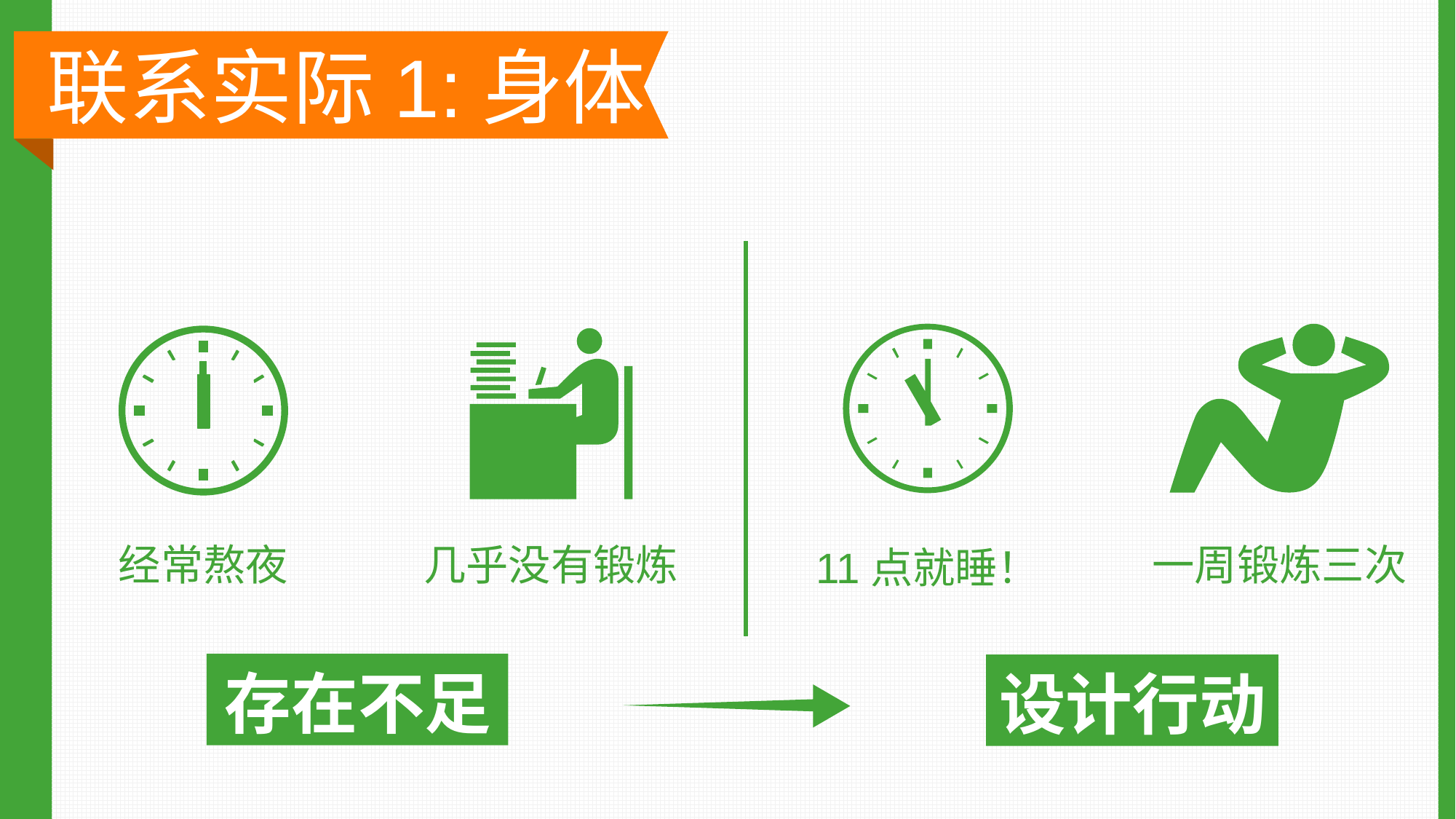

联系实际1:身体

11点就睡！

一周锻炼三次

经常熬夜

几乎没有锻炼

存在不足
设计行动